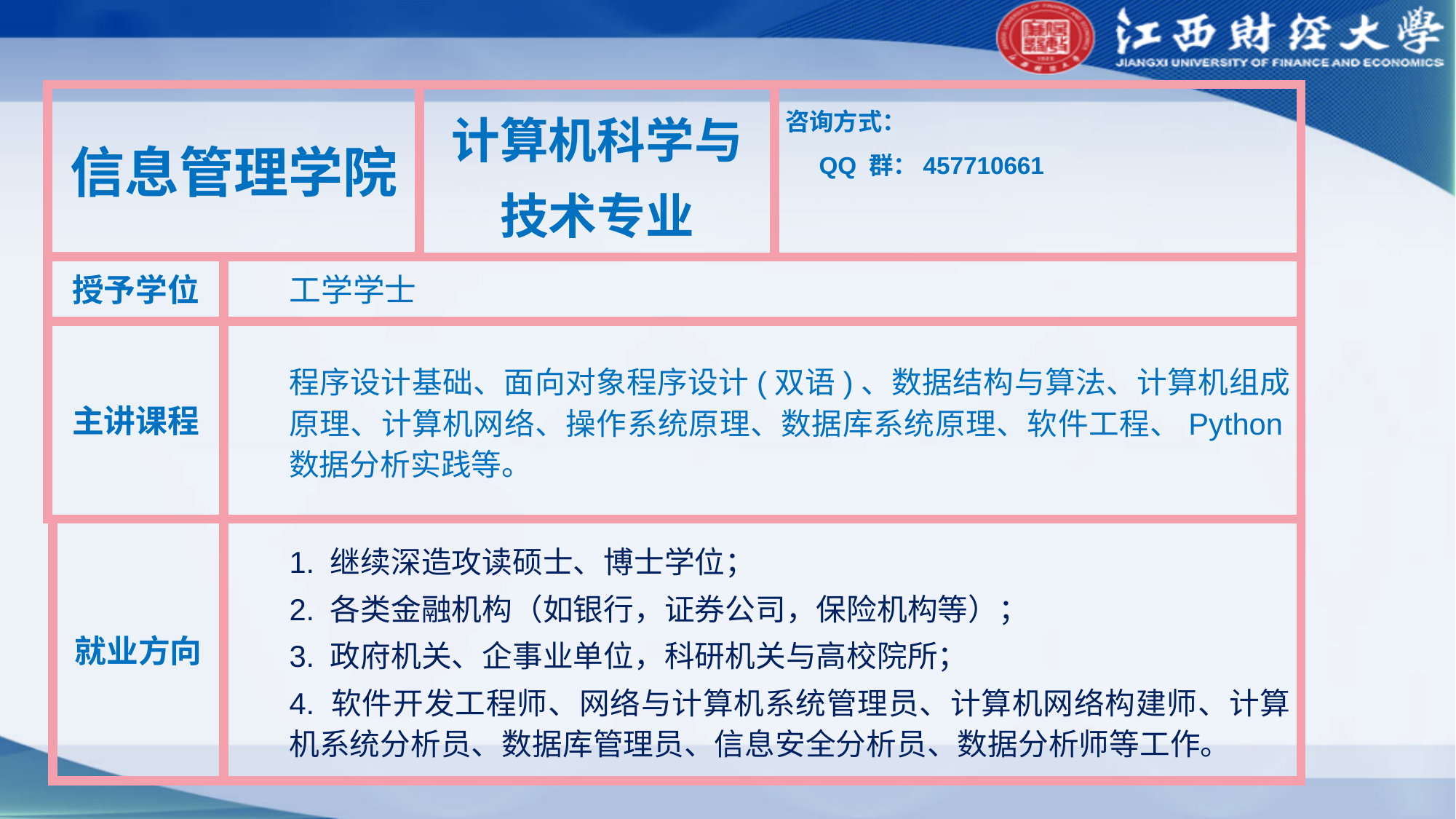

信息管理学院

计算机科学与技术专业
咨询方式：
     QQ 群：457710661
授予学位
工学学士
主讲课程
程序设计基础、面向对象程序设计(双语)、数据结构与算法、计算机组成原理、计算机网络、操作系统原理、数据库系统原理、软件工程、Python数据分析实践等。
1. 继续深造攻读硕士、博士学位；
2. 各类金融机构（如银行，证券公司，保险机构等）；
3. 政府机关、企事业单位，科研机关与高校院所；
4. 软件开发工程师、网络与计算机系统管理员、计算机网络构建师、计算机系统分析员、数据库管理员、信息安全分析员、数据分析师等工作。
就业方向